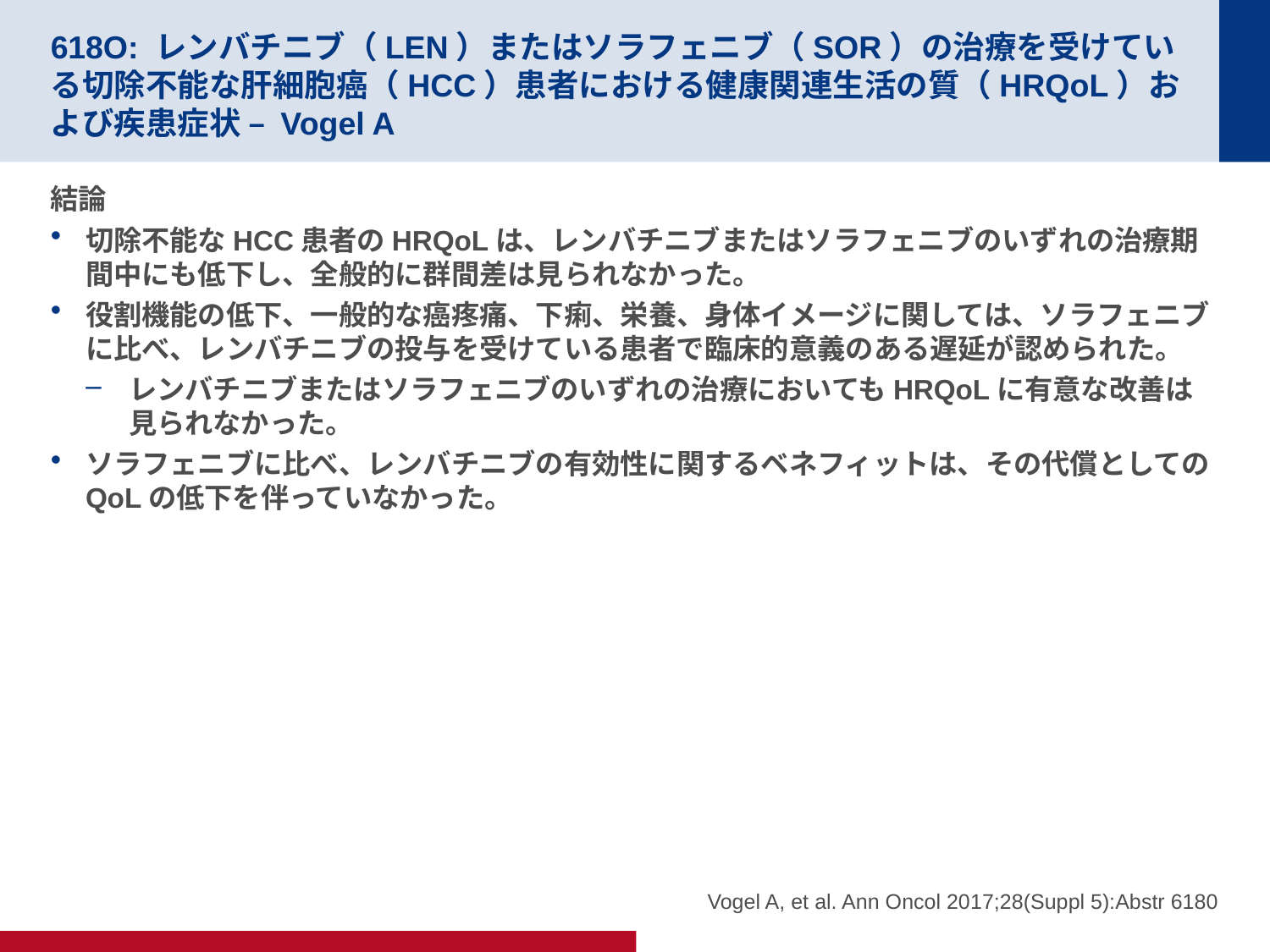

# 618O: レンバチニブ（LEN）またはソラフェニブ（SOR）の治療を受けている切除不能な肝細胞癌（HCC）患者における健康関連生活の質（HRQoL）および疾患症状 – Vogel A
結論
切除不能なHCC患者のHRQoLは、レンバチニブまたはソラフェニブのいずれの治療期間中にも低下し、全般的に群間差は見られなかった。
役割機能の低下、一般的な癌疼痛、下痢、栄養、身体イメージに関しては、ソラフェニブに比べ、レンバチニブの投与を受けている患者で臨床的意義のある遅延が認められた。
レンバチニブまたはソラフェニブのいずれの治療においてもHRQoLに有意な改善は見られなかった。
ソラフェニブに比べ、レンバチニブの有効性に関するベネフィットは、その代償としてのQoLの低下を伴っていなかった。
Vogel A, et al. Ann Oncol 2017;28(Suppl 5):Abstr 6180